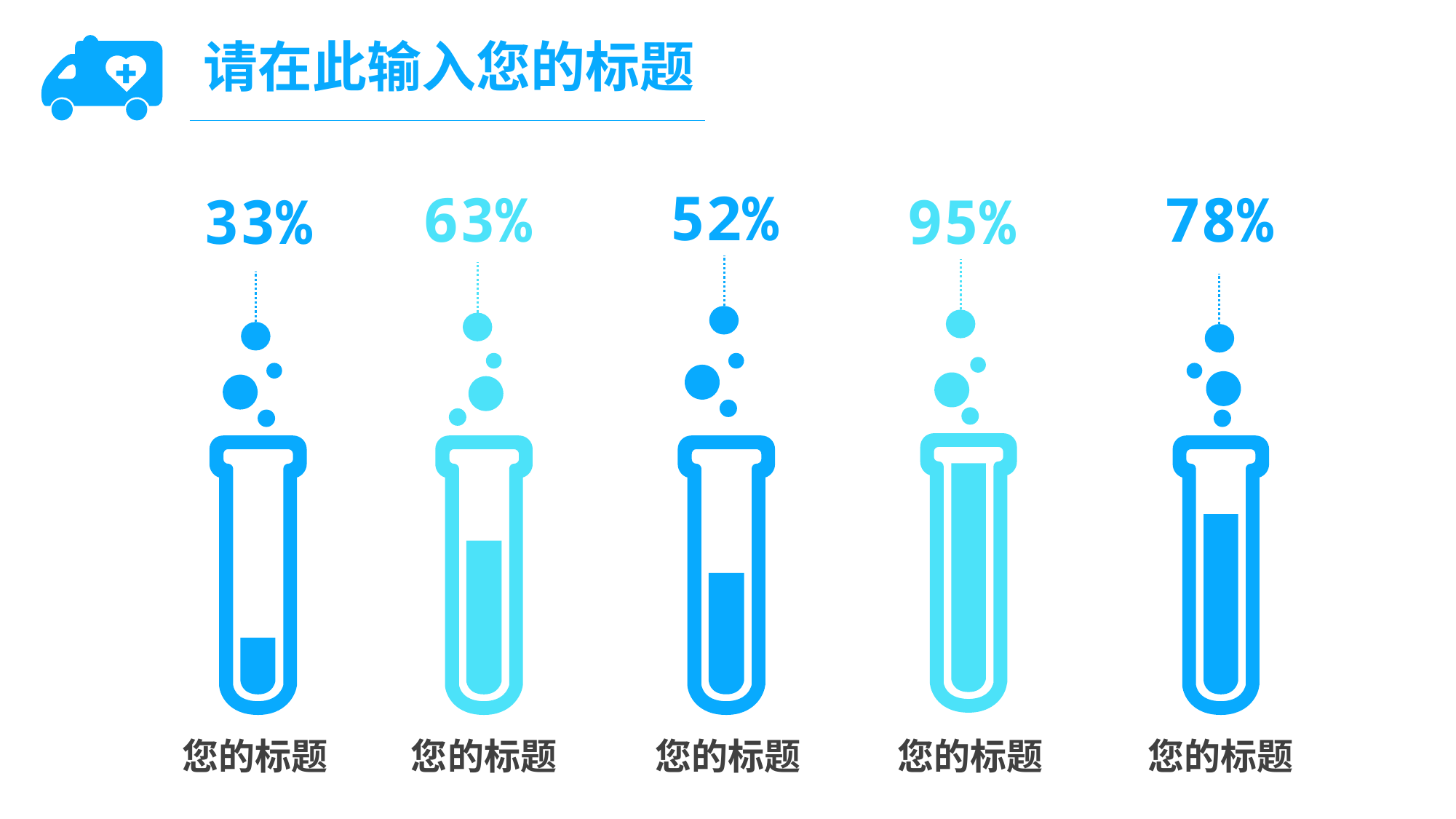

请在此输入您的标题

52%

78%

63%

95%

33%

您的标题
您的标题
您的标题
您的标题
您的标题